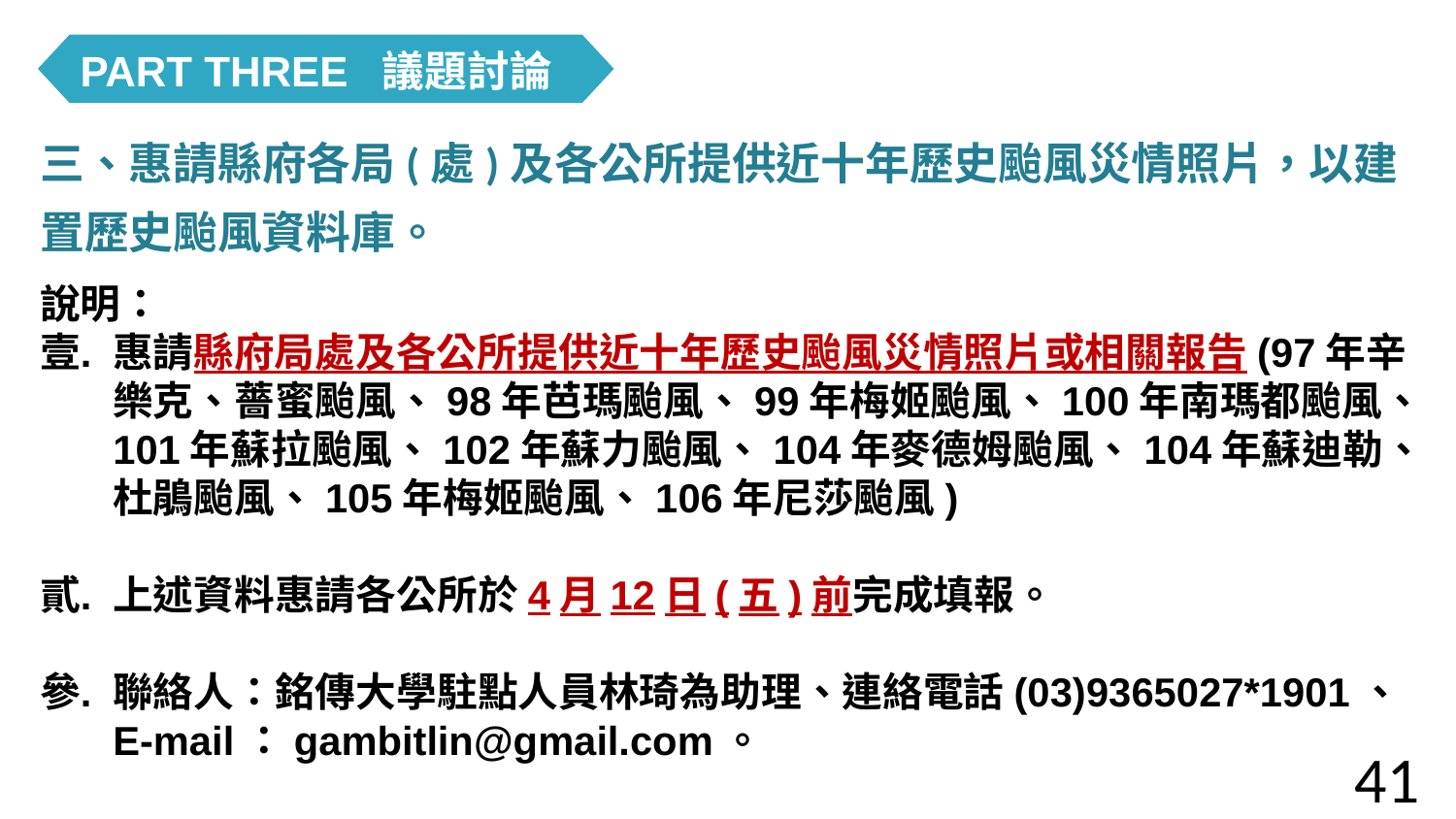

PART THREE  議題討論
三、惠請縣府各局(處)及各公所提供近十年歷史颱風災情照片，以建置歷史颱風資料庫。
說明：
惠請縣府局處及各公所提供近十年歷史颱風災情照片或相關報告(97年辛樂克、薔蜜颱風、98年芭瑪颱風、99年梅姬颱風、100年南瑪都颱風、101年蘇拉颱風、102年蘇力颱風、104年麥德姆颱風、104年蘇迪勒、杜鵑颱風、105年梅姬颱風、106年尼莎颱風)

上述資料惠請各公所於4月12日(五)前完成填報。

聯絡人：銘傳大學駐點人員林琦為助理、連絡電話(03)9365027*1901、E-mail：gambitlin@gmail.com。
41